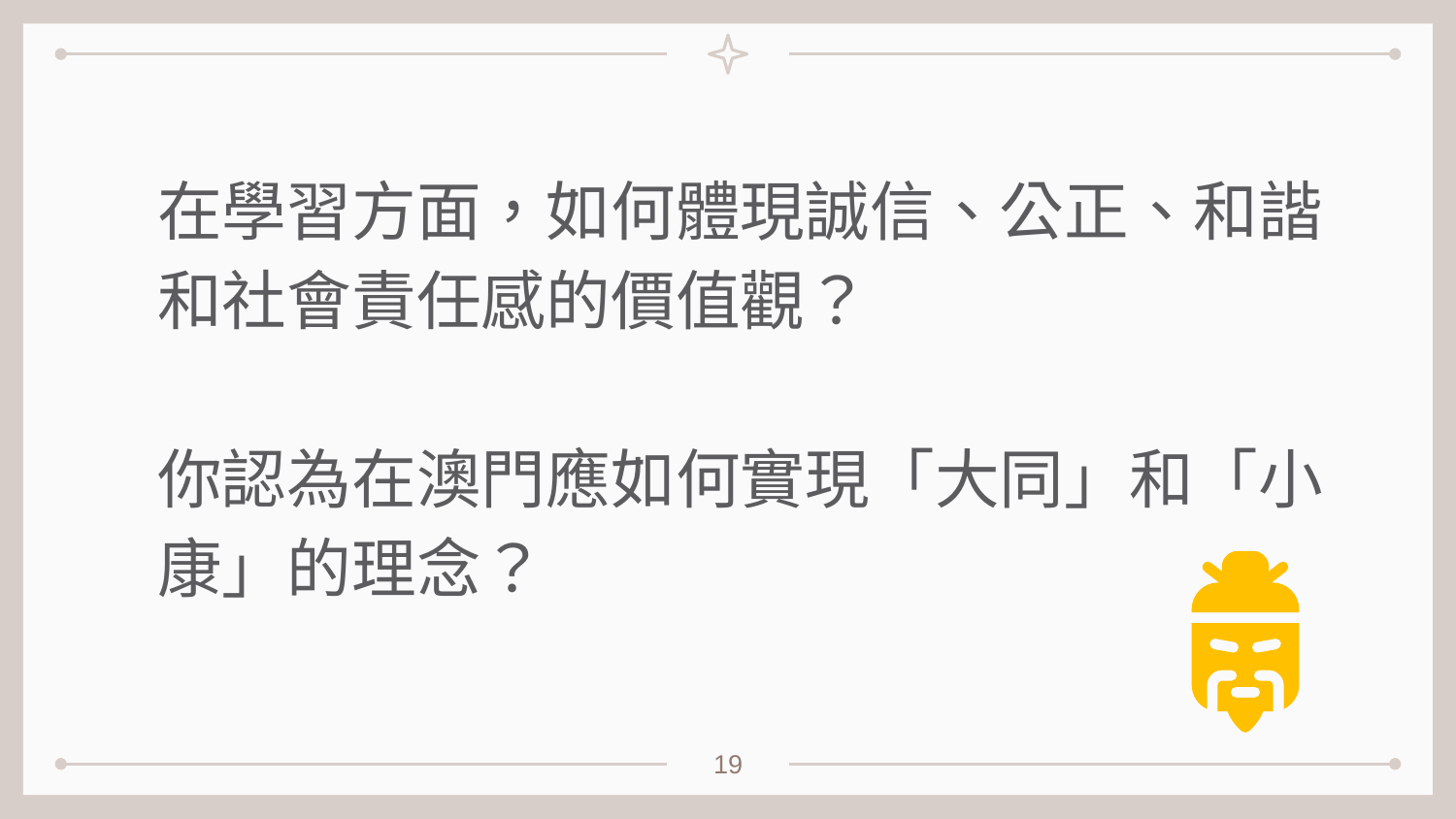

在學習方面，如何體現誠信、公正、和諧和社會責任感的價值觀？

你認為在澳門應如何實現「大同」和「小康」的理念？

19